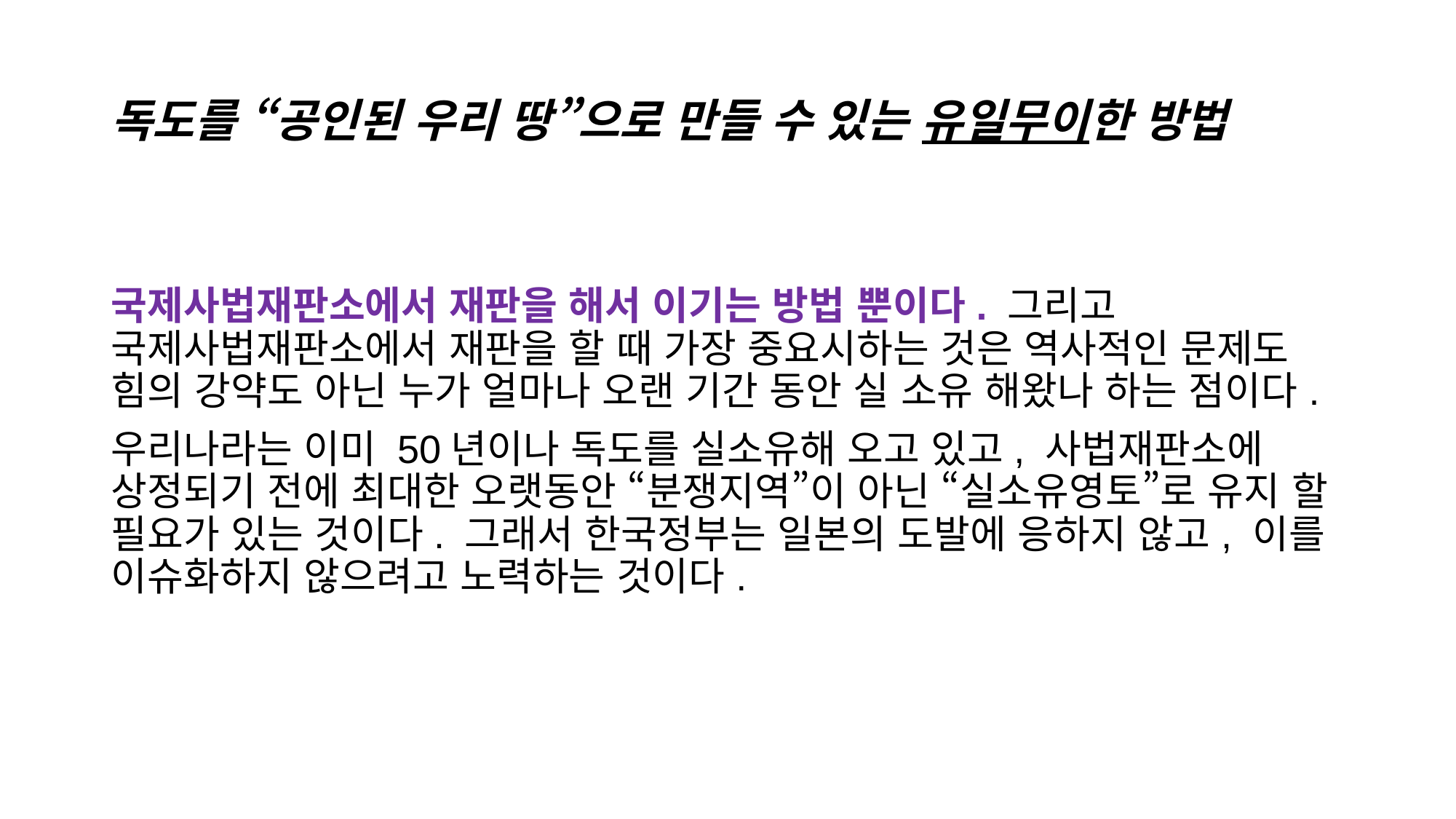

# 독도를 “공인된 우리 땅”으로 만들 수 있는 유일무이한 방법

국제사법재판소에서 재판을 해서 이기는 방법 뿐이다. 그리고 국제사법재판소에서 재판을 할 때 가장 중요시하는 것은 역사적인 문제도 힘의 강약도 아닌 누가 얼마나 오랜 기간 동안 실 소유 해왔나 하는 점이다.
우리나라는 이미 50년이나 독도를 실소유해 오고 있고, 사법재판소에 상정되기 전에 최대한 오랫동안 “분쟁지역”이 아닌 “실소유영토”로 유지 할 필요가 있는 것이다. 그래서 한국정부는 일본의 도발에 응하지 않고, 이를 이슈화하지 않으려고 노력하는 것이다.